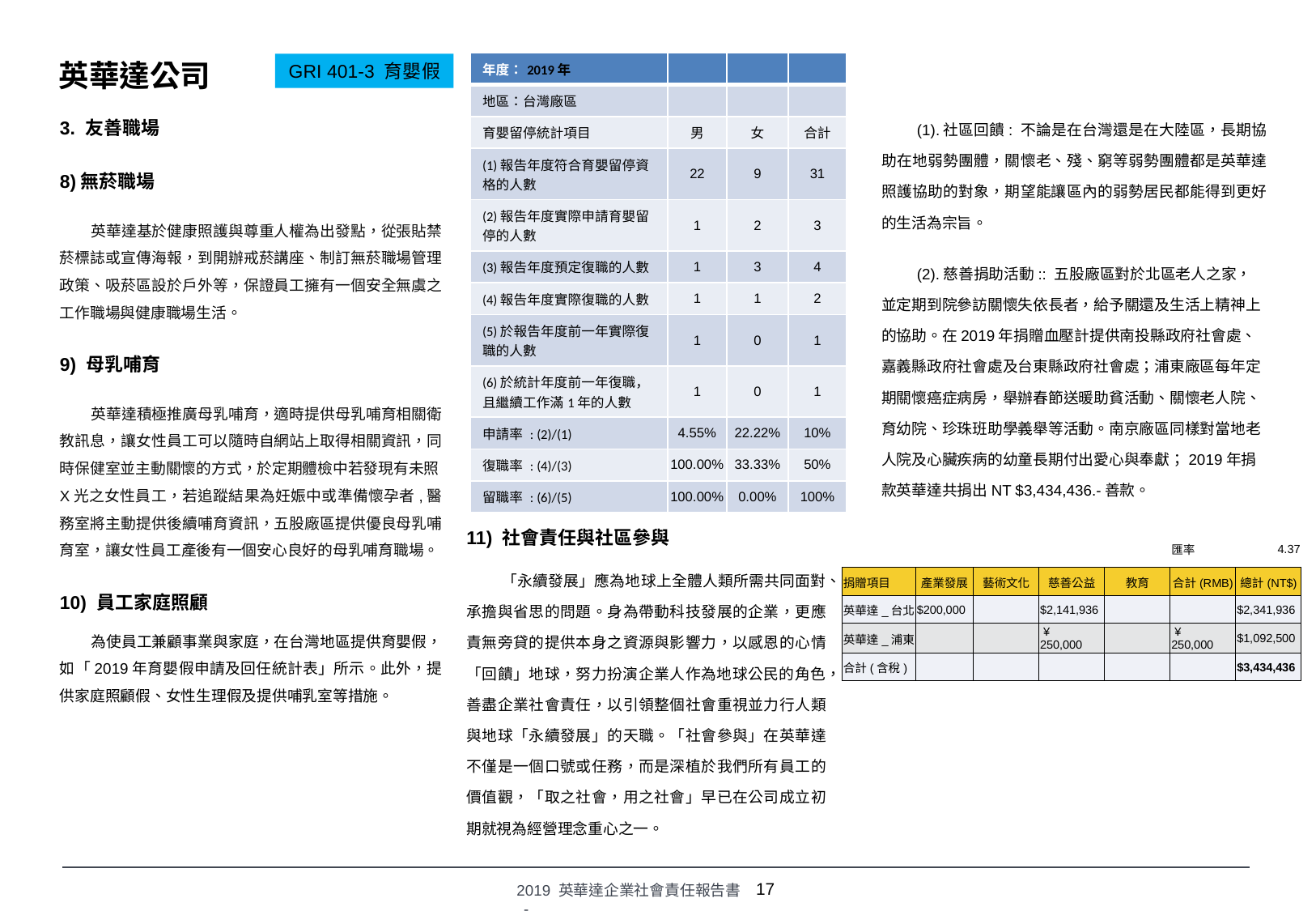

# 英華達公司
| 年度：2019年 |  |  |  |
| --- | --- | --- | --- |
| 地區：台灣廠區 |  |  |  |
| 育嬰留停統計項目 | 男 | 女 | 合計 |
| (1)報告年度符合育嬰留停資格的人數 | 22 | 9 | 31 |
| (2)報告年度實際申請育嬰留停的人數 | 1 | 2 | 3 |
| (3)報告年度預定復職的人數 | 1 | 3 | 4 |
| (4)報告年度實際復職的人數 | 1 | 1 | 2 |
| (5)於報告年度前一年實際復職的人數 | 1 | 0 | 1 |
| (6)於統計年度前一年復職，且繼續工作滿1年的人數 | 1 | 0 | 1 |
| 申請率 : (2)/(1) | 4.55% | 22.22% | 10% |
| 復職率 : (4)/(3) | 100.00% | 33.33% | 50% |
| 留職率 : (6)/(5) | 100.00% | 0.00% | 100% |
GRI 401-3 育嬰假

11) 社會責任與社區參與
「永續發展」應為地球上全體人類所需共同面對、承擔與省思的問題。身為帶動科技發展的企業，更應責無旁貸的提供本身之資源與影響力，以感恩的心情「回饋」地球，努力扮演企業人作為地球公民的角色，善盡企業社會責任，以引領整個社會重視並力行人類與地球「永續發展」的天職。「社會參與」在英華達不僅是一個口號或任務，而是深植於我們所有員工的價值觀，「取之社會，用之社會」早已在公司成立初期就視為經營理念重心之一。

3. 友善職場
8)無菸職場
英華達基於健康照護與尊重人權為出發點，從張貼禁菸標誌或宣傳海報，到開辦戒菸講座、制訂無菸職場管理政策、吸菸區設於戶外等，保證員工擁有一個安全無虞之工作職場與健康職場生活。
9) 母乳哺育
英華達積極推廣母乳哺育，適時提供母乳哺育相關衛教訊息，讓女性員工可以隨時自網站上取得相關資訊，同時保健室並主動關懷的方式，於定期體檢中若發現有未照X光之女性員工，若追蹤結果為妊娠中或準備懷孕者,醫務室將主動提供後續哺育資訊，五股廠區提供優良母乳哺育室，讓女性員工產後有一個安心良好的母乳哺育職場。
10) 員工家庭照顧
為使員工兼顧事業與家庭，在台灣地區提供育嬰假，如「2019年育嬰假申請及回任統計表」所示。此外，提供家庭照顧假、女性生理假及提供哺乳室等措施。

(1).社區回饋: 不論是在台灣還是在大陸區，長期協助在地弱勢團體，關懷老、殘、窮等弱勢團體都是英華達照護協助的對象，期望能讓區內的弱勢居民都能得到更好的生活為宗旨。
(2).慈善捐助活動:: 五股廠區對於北區老人之家，並定期到院參訪關懷失依長者，給予關還及生活上精神上的協助。在2019年捐贈血壓計提供南投縣政府社會處、嘉義縣政府社會處及台東縣政府社會處；浦東廠區每年定期關懷癌症病房，舉辦春節送暖助貧活動、關懷老人院、育幼院、珍珠班助學義舉等活動。南京廠區同樣對當地老人院及心臟疾病的幼童長期付出愛心與奉獻；2019年捐款英華達共捐出NT $3,434,436.-善款。

|  |  |  |  |  | 匯率 | 4.37 |
| --- | --- | --- | --- | --- | --- | --- |
| 捐贈項目 | 產業發展 | 藝術文化 | 慈善公益 | 教育 | 合計(RMB) | 總計(NT$) |
| 英華達\_台北 | $200,000 |  | $2,141,936 |  |  | $2,341,936 |
| 英華達\_浦東 |  |  | ¥ 250,000 |  | ¥ 250,000 | $1,092,500 |
| 合計(含稅) |  |  |  |  |  | $3,434,436 |